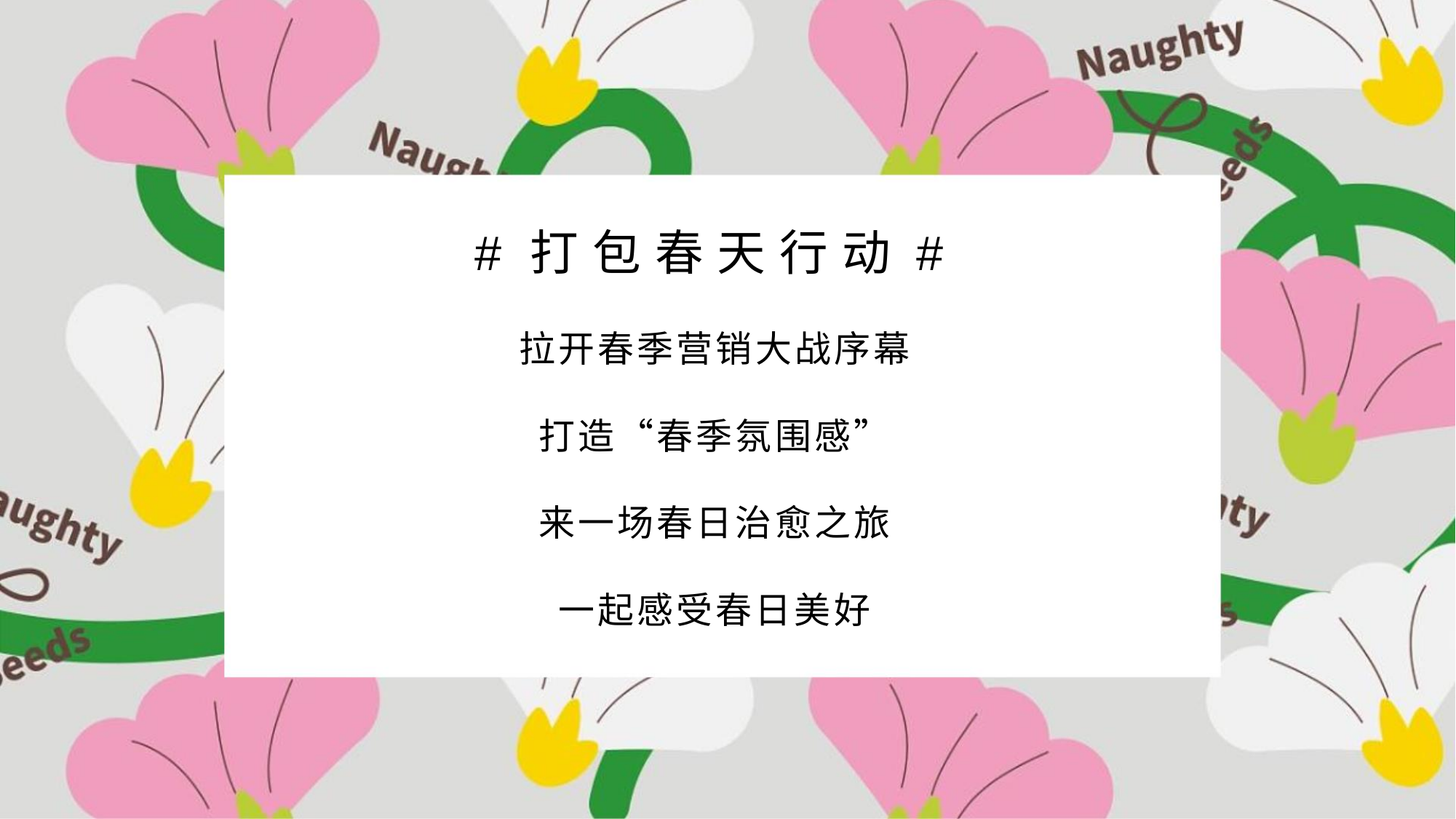

# 打 包 春 天 行 动 #
拉开春季营销大战序幕
打造“春季氛围感”
来一场春日治愈之旅
一起感受春日美好